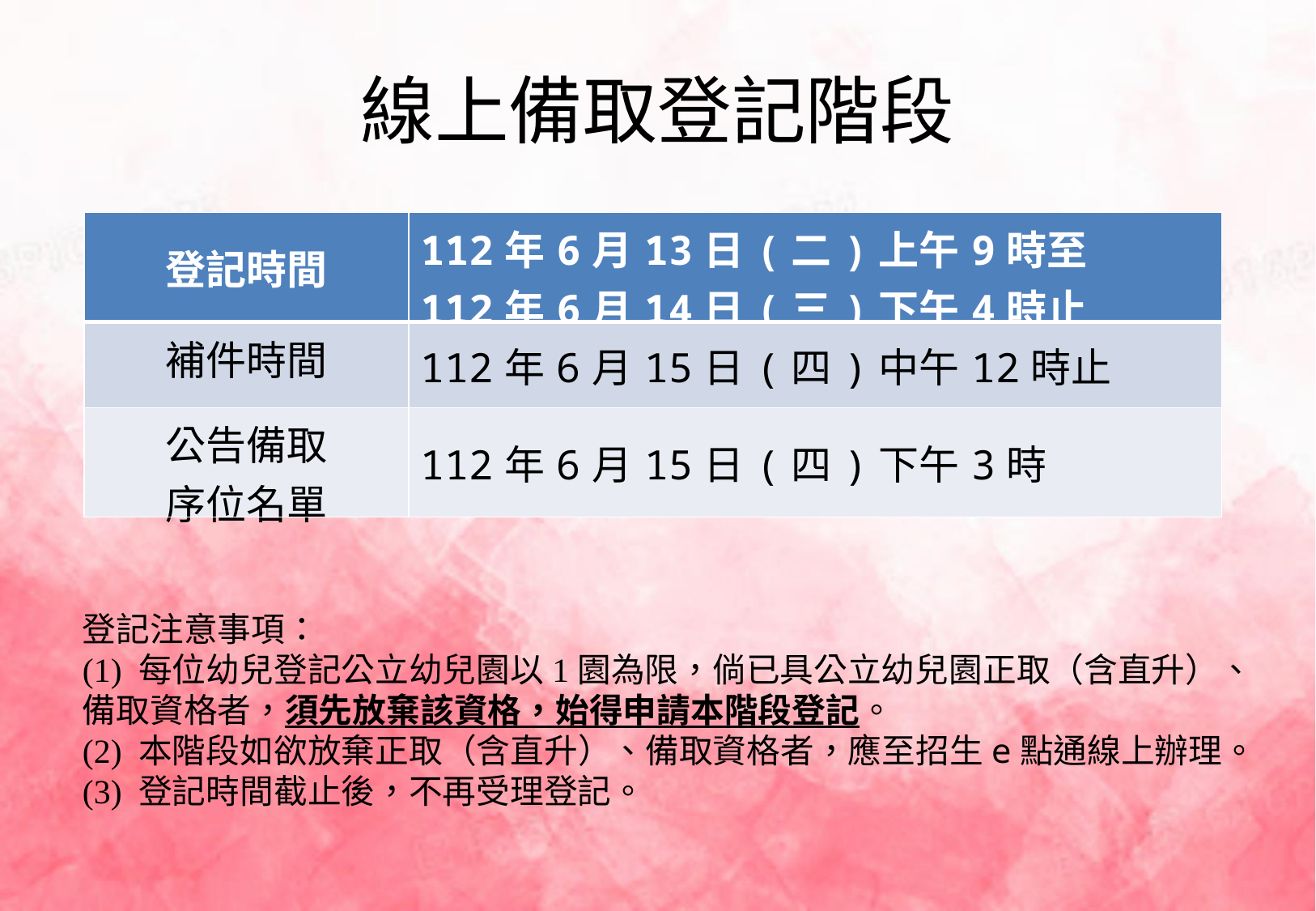

# 線上備取登記階段
| 登記時間 | 112年6月13日(二)上午9時至 112年6月14日(三)下午4時止 |
| --- | --- |
| 補件時間 | 112年6月15日(四)中午12時止 |
| 公告備取 序位名單 | 112年6月15日(四)下午3時 |

登記注意事項：
(1) 每位幼兒登記公立幼兒園以1園為限，倘已具公立幼兒園正取（含直升）、備取資格者，須先放棄該資格，始得申請本階段登記。
(2) 本階段如欲放棄正取（含直升）、備取資格者，應至招生e點通線上辦理。
(3) 登記時間截止後，不再受理登記。